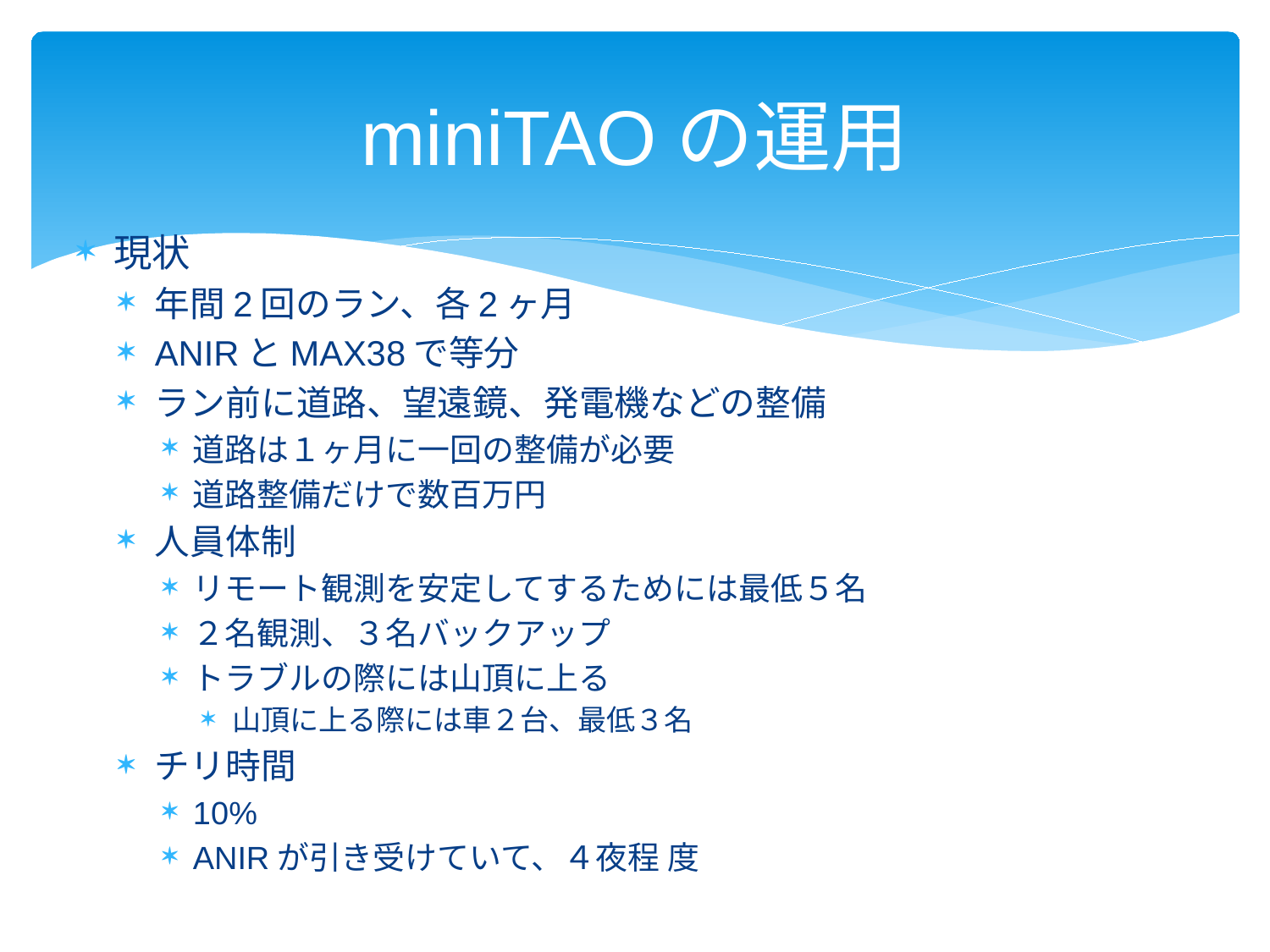

# miniTAOの運用
現状
年間2回のラン、各2ヶ月
ANIRとMAX38で等分
ラン前に道路、望遠鏡、発電機などの整備
道路は１ヶ月に一回の整備が必要
道路整備だけで数百万円
人員体制
リモート観測を安定してするためには最低５名
２名観測、３名バックアップ
トラブルの際には山頂に上る
山頂に上る際には車２台、最低３名
チリ時間
10%
ANIRが引き受けていて、４夜程 度